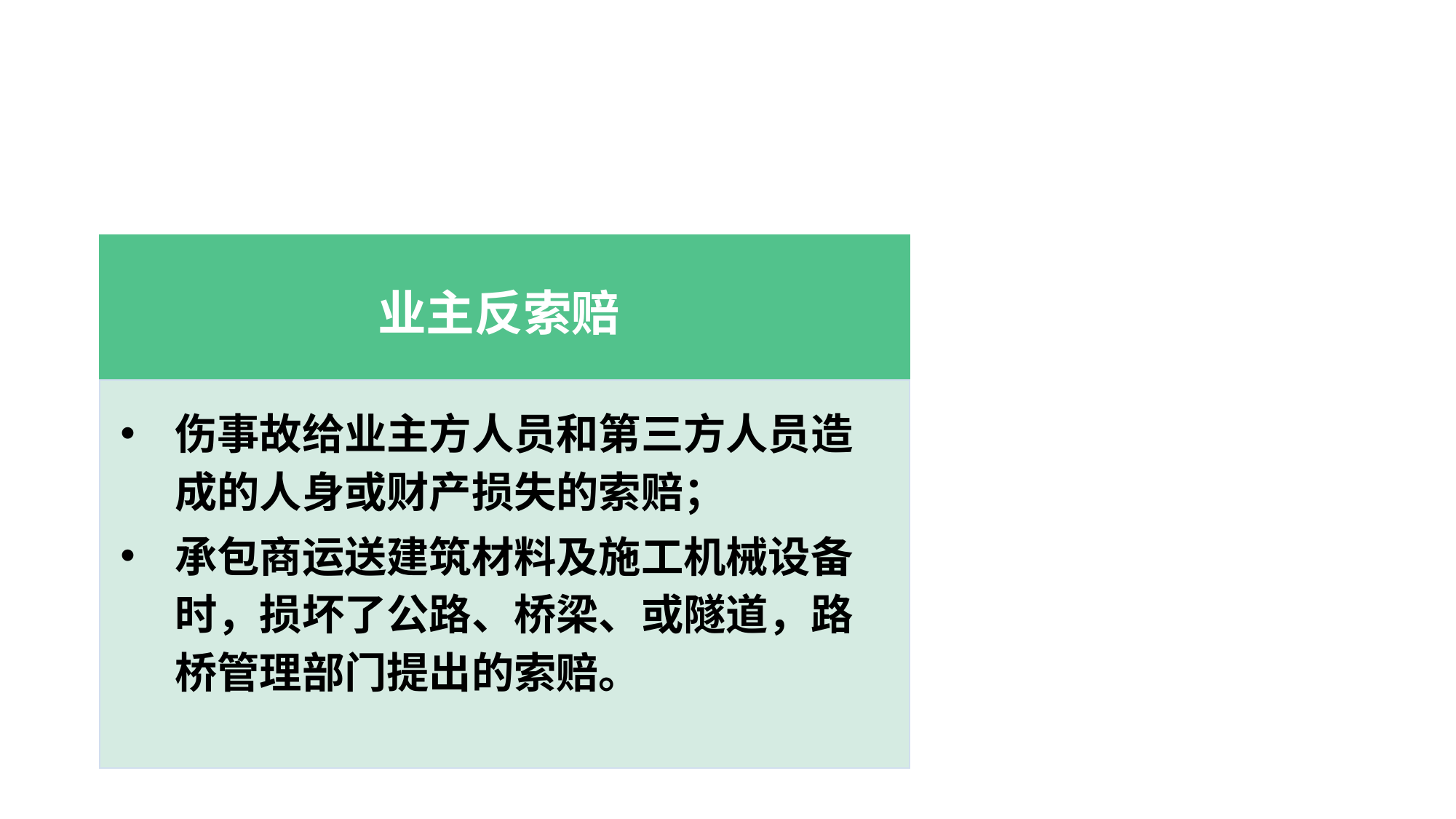

#
业主反索赔
伤事故给业主方人员和第三方人员造成的人身或财产损失的索赔；
承包商运送建筑材料及施工机械设备时，损坏了公路、桥梁、或隧道，路桥管理部门提出的索赔。